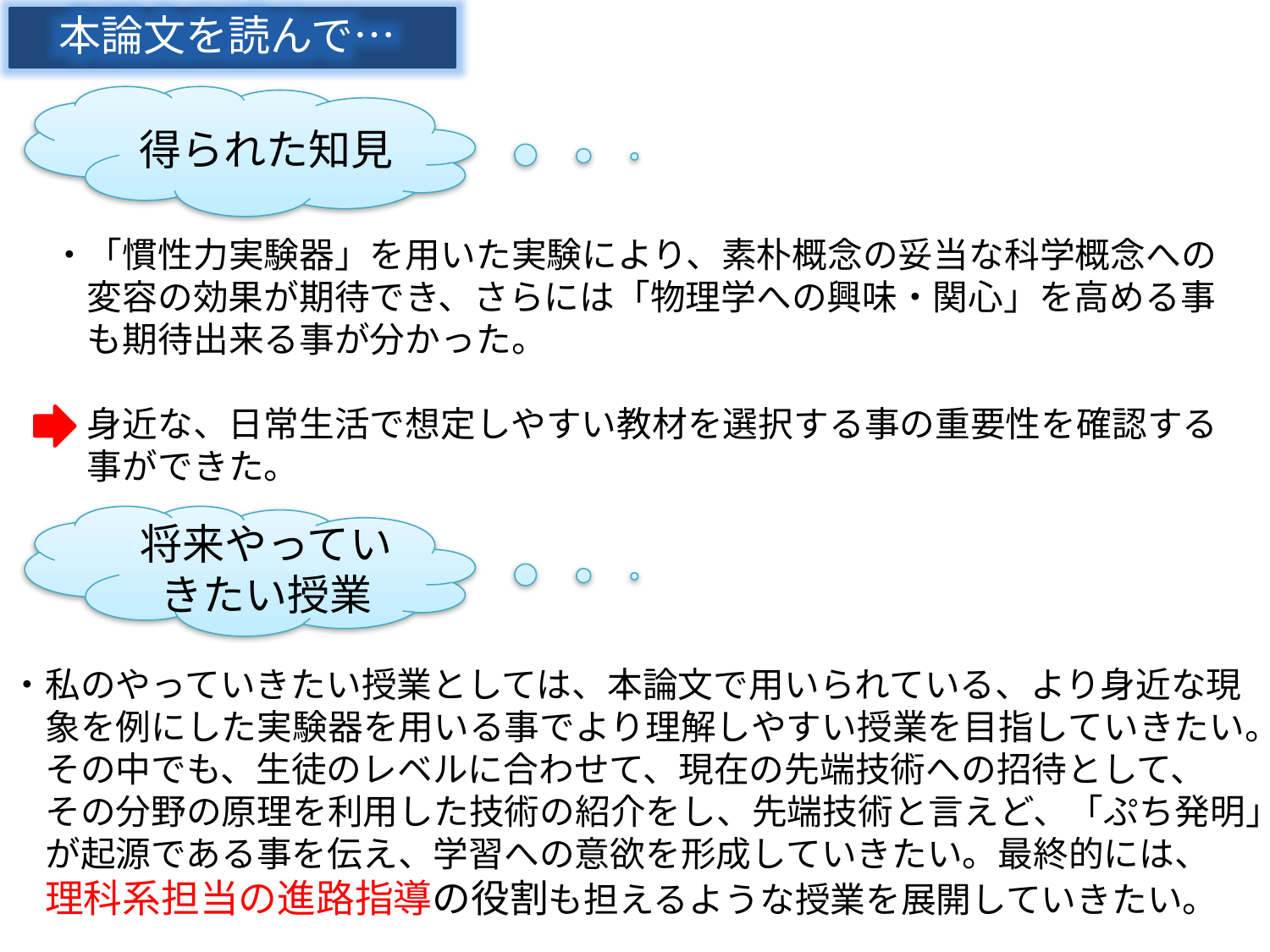

本論文を読んで…

得られた知見
・「慣性力実験器」を用いた実験により、素朴概念の妥当な科学概念への
　変容の効果が期待でき、さらには「物理学への興味・関心」を高める事
　も期待出来る事が分かった。

　身近な、日常生活で想定しやすい教材を選択する事の重要性を確認する
　事ができた。

将来やっていきたい授業
・私のやっていきたい授業としては、本論文で用いられている、より身近な現
　象を例にした実験器を用いる事でより理解しやすい授業を目指していきたい。
　その中でも、生徒のレベルに合わせて、現在の先端技術への招待として、
　その分野の原理を利用した技術の紹介をし、先端技術と言えど、「ぷち発明」
　が起源である事を伝え、学習への意欲を形成していきたい。最終的には、
　理科系担当の進路指導の役割も担えるような授業を展開していきたい。